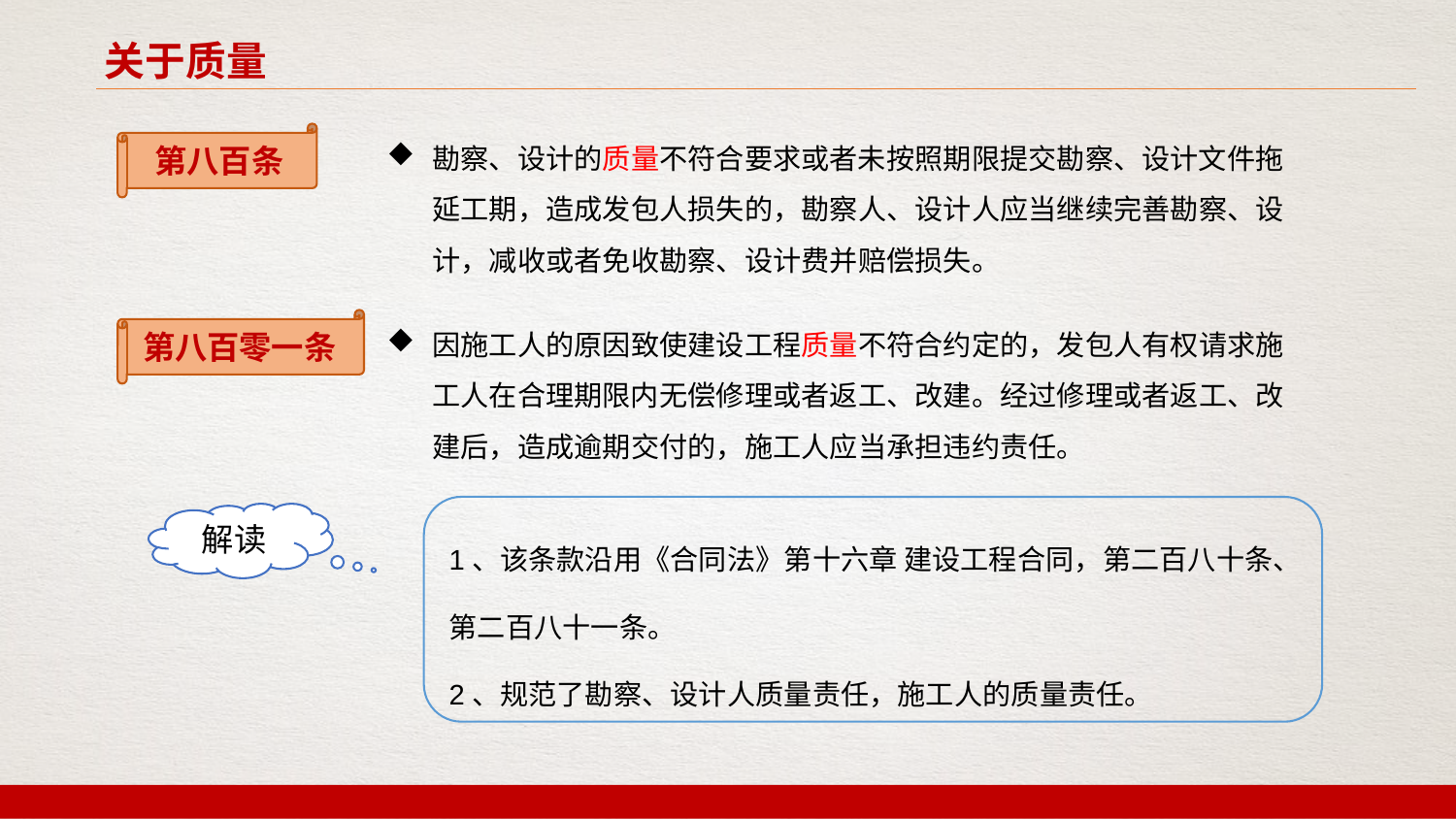

关于质量
勘察、设计的质量不符合要求或者未按照期限提交勘察、设计文件拖延工期，造成发包人损失的，勘察人、设计人应当继续完善勘察、设计，减收或者免收勘察、设计费并赔偿损失。
第八百条
因施工人的原因致使建设工程质量不符合约定的，发包人有权请求施工人在合理期限内无偿修理或者返工、改建。经过修理或者返工、改建后，造成逾期交付的，施工人应当承担违约责任。
第八百零一条
1、该条款沿用《合同法》第十六章 建设工程合同，第二百八十条、第二百八十一条。
2、规范了勘察、设计人质量责任，施工人的质量责任。
解读